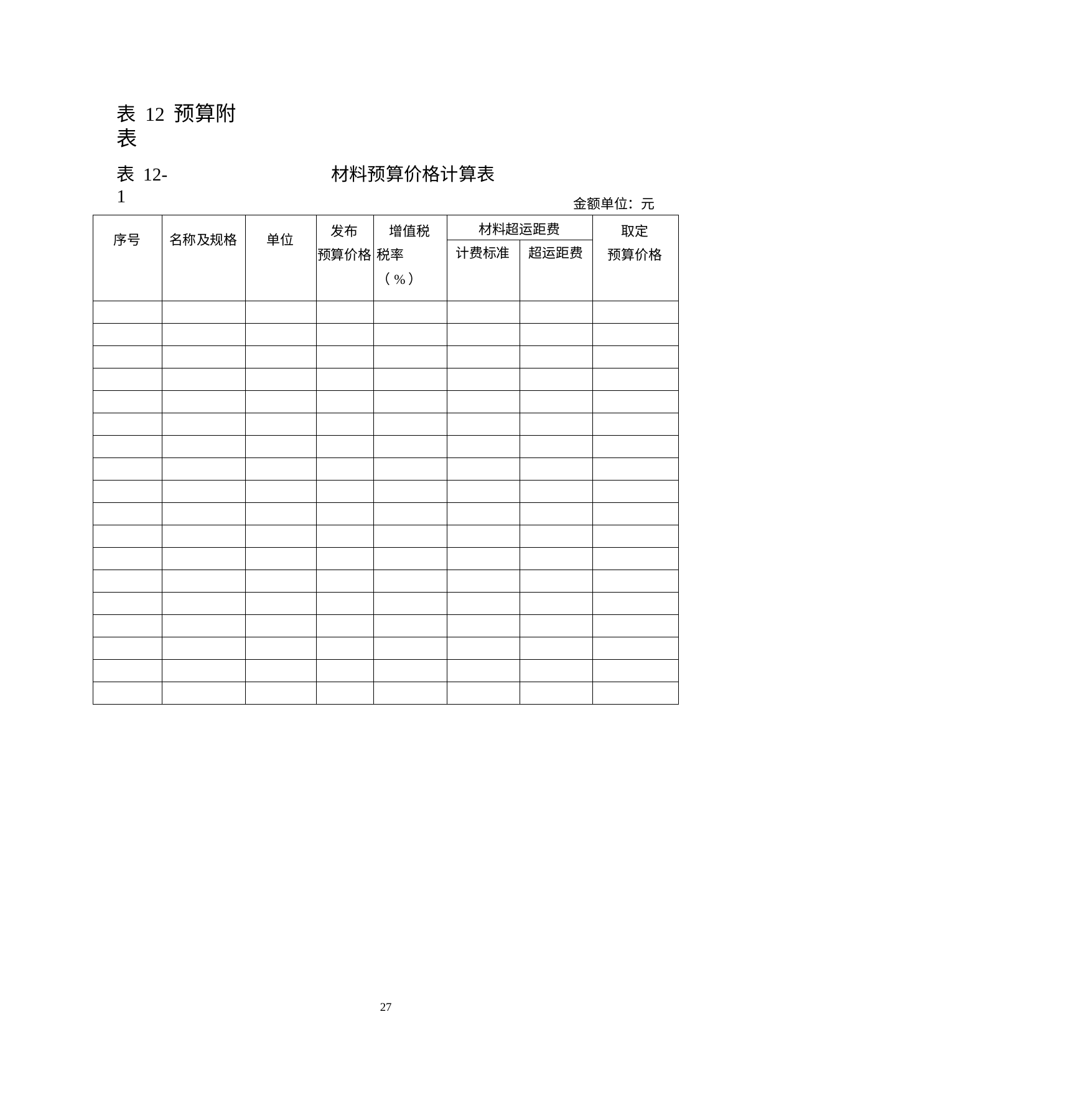

表 12 预算附表
表 12-1
材料预算价格计算表
金额单位：元
| 序号 | 名称及规格 | 单位 | 发布 预算价格 | 增值税 税率（%） | 材料超运距费 |  | 取定 预算价格 |
| --- | --- | --- | --- | --- | --- | --- | --- |
|  |  |  |  |  | 计费标准 | 超运距费 |  |
|  |  |  |  |  |  |  |  |
|  |  |  |  |  |  |  |  |
|  |  |  |  |  |  |  |  |
|  |  |  |  |  |  |  |  |
|  |  |  |  |  |  |  |  |
|  |  |  |  |  |  |  |  |
|  |  |  |  |  |  |  |  |
|  |  |  |  |  |  |  |  |
|  |  |  |  |  |  |  |  |
|  |  |  |  |  |  |  |  |
|  |  |  |  |  |  |  |  |
|  |  |  |  |  |  |  |  |
|  |  |  |  |  |  |  |  |
|  |  |  |  |  |  |  |  |
|  |  |  |  |  |  |  |  |
|  |  |  |  |  |  |  |  |
|  |  |  |  |  |  |  |  |
|  |  |  |  |  |  |  |  |
27